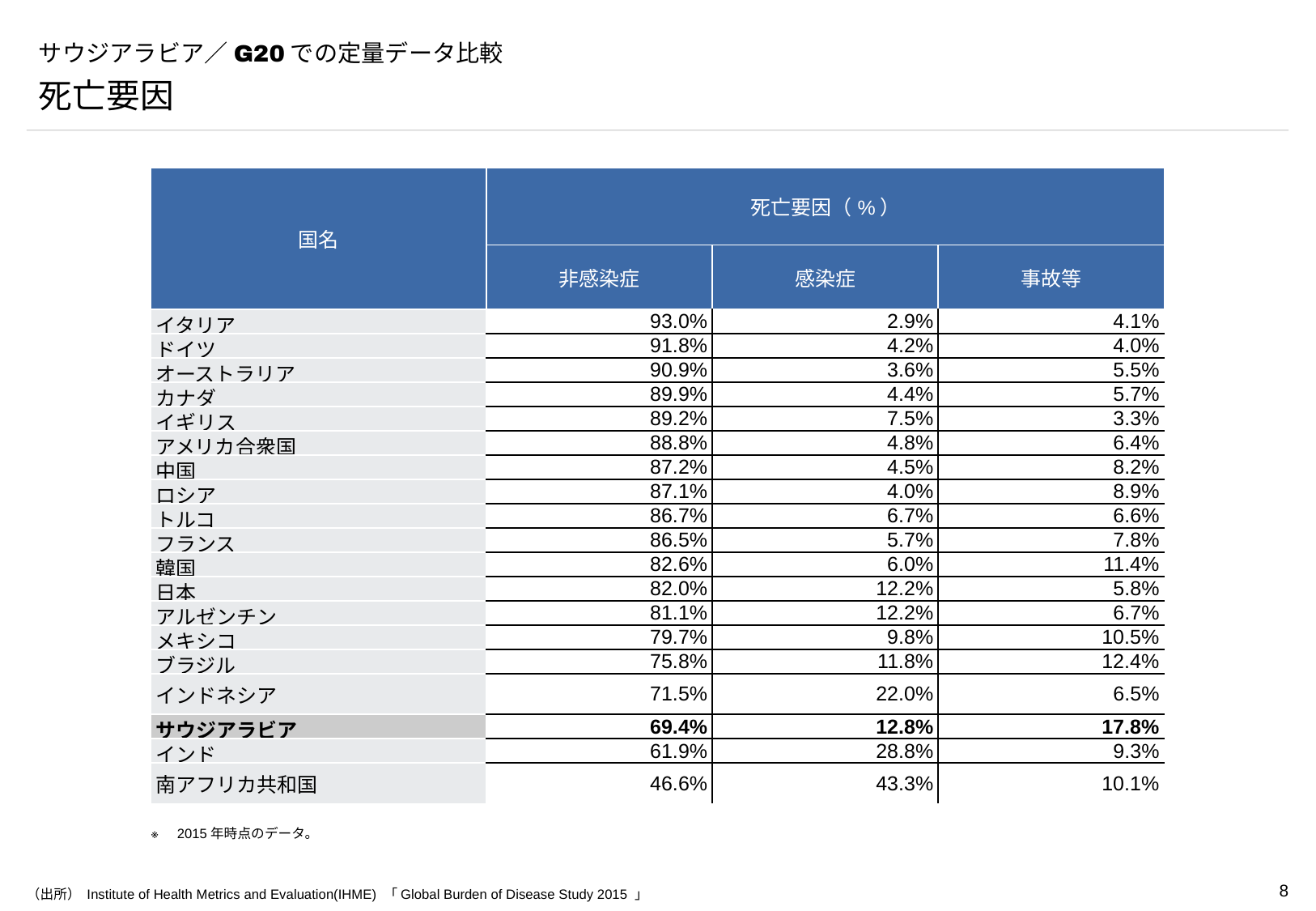

# サウジアラビア／G20での定量データ比較
死亡要因
| 国名 | 死亡要因（%） |  |  |
| --- | --- | --- | --- |
|  | 非感染症 | 感染症 | 事故等 |
| イタリア | 93.0% | 2.9% | 4.1% |
| ドイツ | 91.8% | 4.2% | 4.0% |
| オーストラリア | 90.9% | 3.6% | 5.5% |
| カナダ | 89.9% | 4.4% | 5.7% |
| イギリス | 89.2% | 7.5% | 3.3% |
| アメリカ合衆国 | 88.8% | 4.8% | 6.4% |
| 中国 | 87.2% | 4.5% | 8.2% |
| ロシア | 87.1% | 4.0% | 8.9% |
| トルコ | 86.7% | 6.7% | 6.6% |
| フランス | 86.5% | 5.7% | 7.8% |
| 韓国 | 82.6% | 6.0% | 11.4% |
| 日本 | 82.0% | 12.2% | 5.8% |
| アルゼンチン | 81.1% | 12.2% | 6.7% |
| メキシコ | 79.7% | 9.8% | 10.5% |
| ブラジル | 75.8% | 11.8% | 12.4% |
| インドネシア | 71.5% | 22.0% | 6.5% |
| サウジアラビア | 69.4% | 12.8% | 17.8% |
| インド | 61.9% | 28.8% | 9.3% |
| 南アフリカ共和国 | 46.6% | 43.3% | 10.1% |
※	2015年時点のデータ。
（出所） Institute of Health Metrics and Evaluation(IHME) 「Global Burden of Disease Study 2015 」